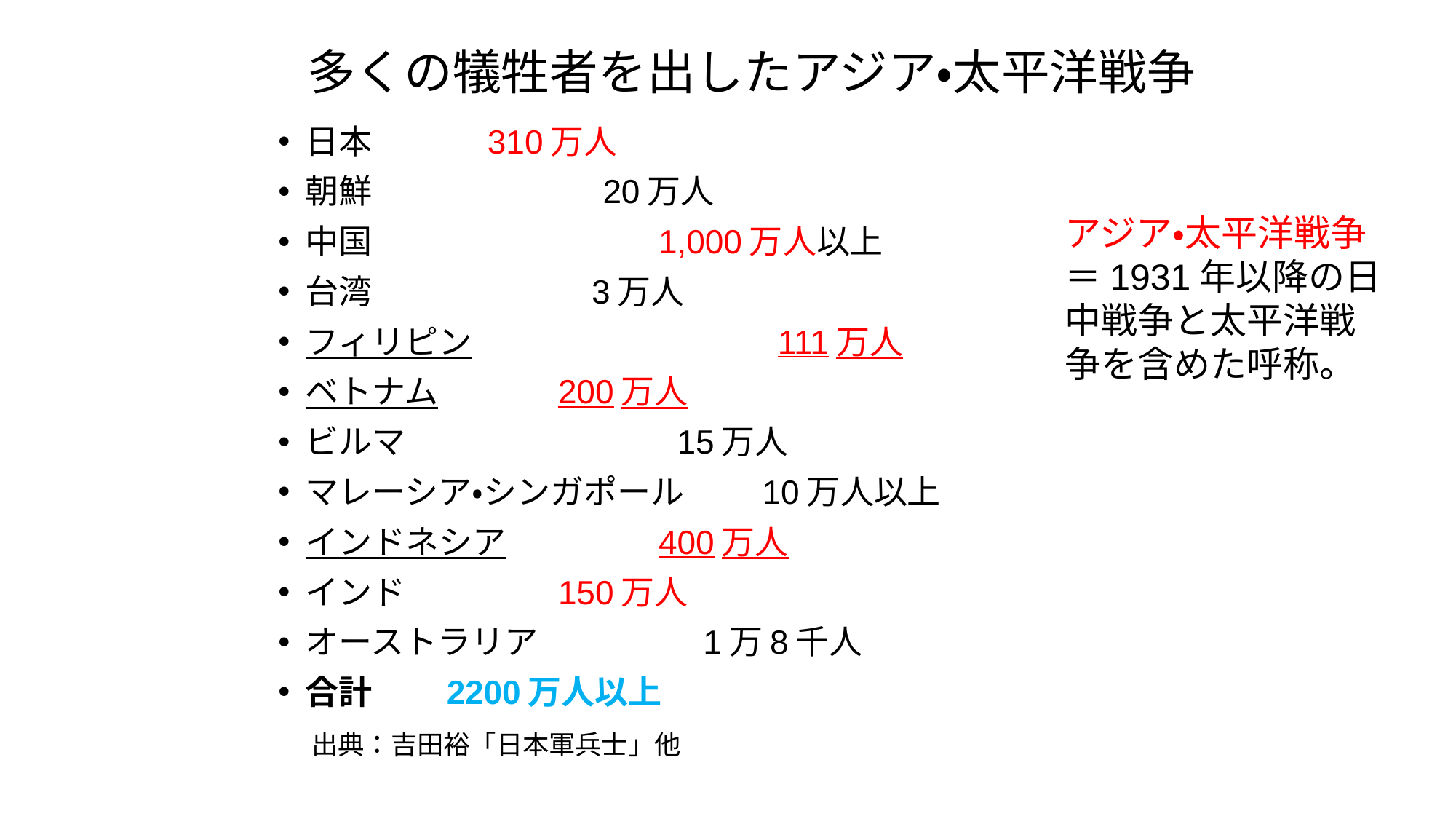

# 多くの犠牲者を出したアジア・太平洋戦争
日本				　 　310万人
朝鮮		　		　   　20万人
中国	　　　		　　　      1,000万人以上
台湾		　　		   　   3万人
フィリピン	　　　	   　 　　　111万人
ベトナム　			      200万人
ビルマ		　	 　   15万人
マレーシア・シンガポール　     10万人以上
インドネシア		      400万人
インド			      150万人
オーストラリア		　　   1万8千人
合計				　2200万人以上
　出典：吉田裕「日本軍兵士」他

アジア・太平洋戦争＝1931年以降の日中戦争と太平洋戦争を含めた呼称。